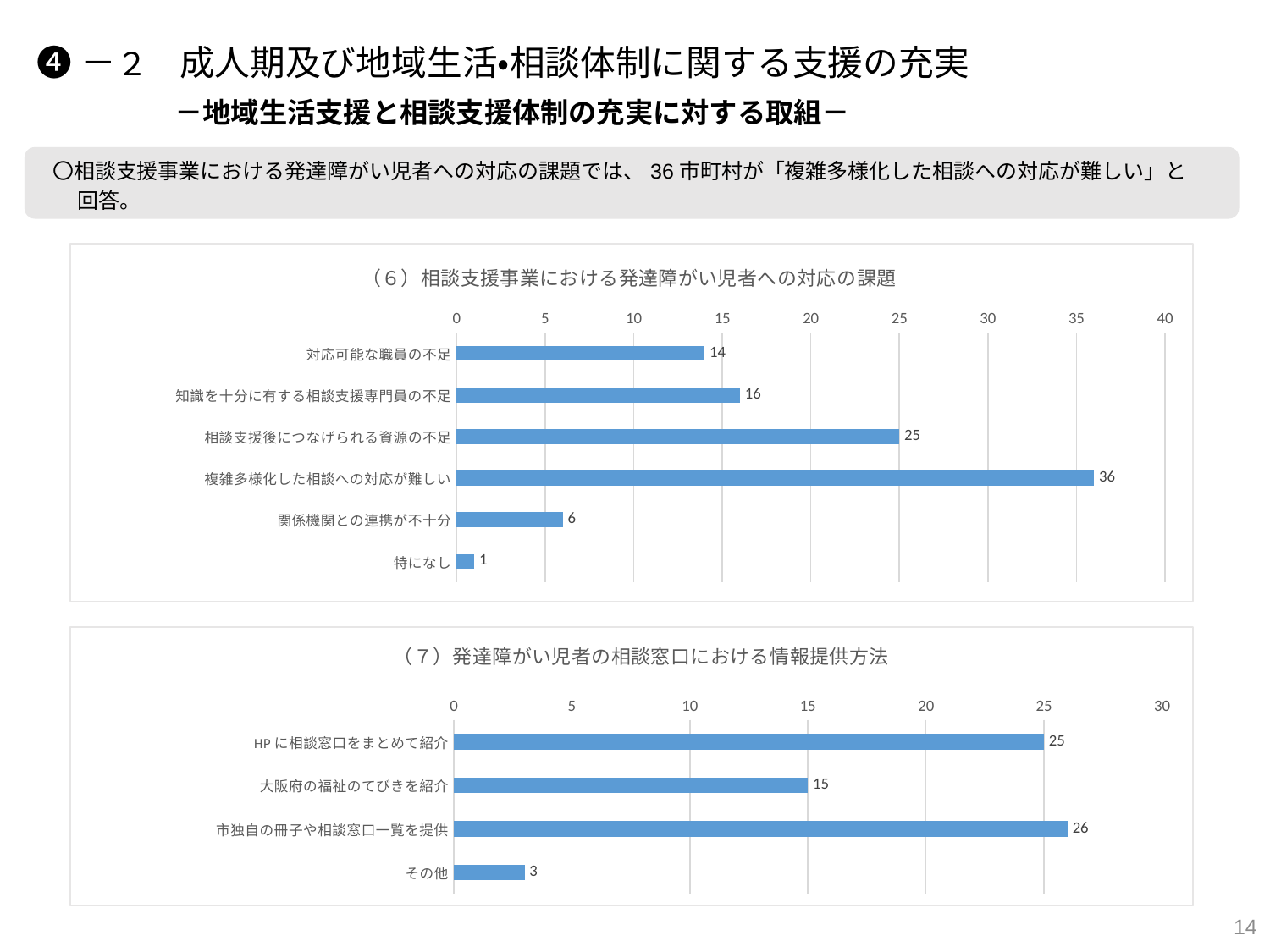

❹－２　成人期及び地域生活・相談体制に関する支援の充実
　　　　    －地域生活支援と相談支援体制の充実に対する取組－
〇相談支援事業における発達障がい児者への対応の課題では、36市町村が「複雑多様化した相談への対応が難しい」と回答。

### Chart: （６）相談支援事業における発達障がい児者への対応の課題

| Category |  |
|---|---|
| 対応可能な職員の不足 | 14.0 |
| 知識を十分に有する相談支援専門員の不足 | 16.0 |
| 相談支援後につなげられる資源の不足 | 25.0 |
| 複雑多様化した相談への対応が難しい | 36.0 |
| 関係機関との連携が不十分 | 6.0 |
| 特になし | 1.0 |

### Chart: （７）発達障がい児者の相談窓口における情報提供方法

| Category |  |
|---|---|
| HPに相談窓口をまとめて紹介 | 25.0 |
| 大阪府の福祉のてびきを紹介 | 15.0 |
| 市独自の冊子や相談窓口一覧を提供 | 26.0 |
| その他 | 3.0 |
14